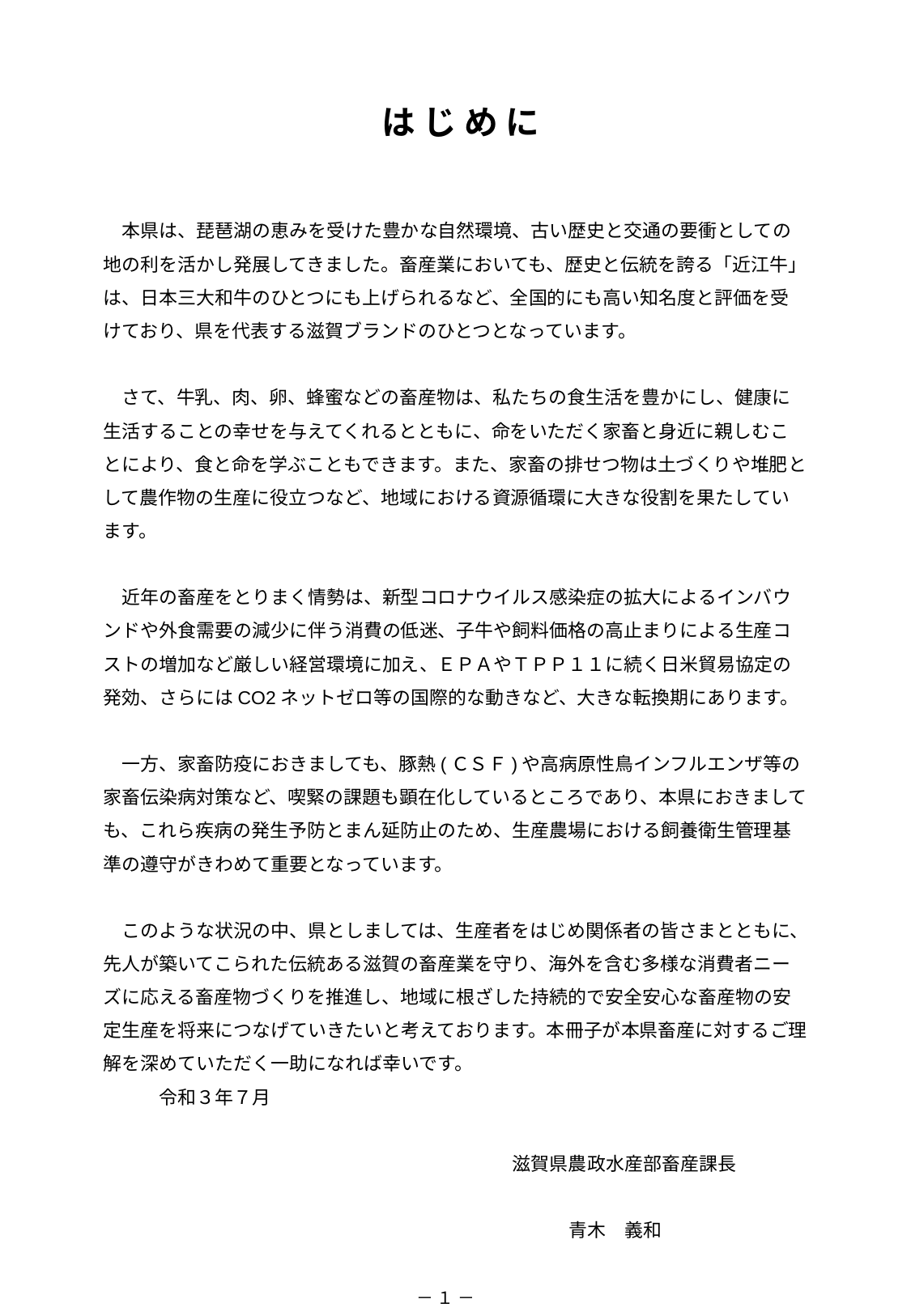

は じ め に
　本県は、琵琶湖の恵みを受けた豊かな自然環境、古い歴史と交通の要衝としての地の利を活かし発展してきました。畜産業においても、歴史と伝統を誇る「近江牛」は、日本三大和牛のひとつにも上げられるなど、全国的にも高い知名度と評価を受けており、県を代表する滋賀ブランドのひとつとなっています。

　さて、牛乳、肉、卵、蜂蜜などの畜産物は、私たちの食生活を豊かにし、健康に生活することの幸せを与えてくれるとともに、命をいただく家畜と身近に親しむことにより、食と命を学ぶこともできます。また、家畜の排せつ物は土づくりや堆肥として農作物の生産に役立つなど、地域における資源循環に大きな役割を果たしています。

　近年の畜産をとりまく情勢は、新型コロナウイルス感染症の拡大によるインバウンドや外食需要の減少に伴う消費の低迷、子牛や飼料価格の高止まりによる生産コストの増加など厳しい経営環境に加え、ＥＰＡやＴＰＰ１１に続く日米貿易協定の発効、さらにはCO2ネットゼロ等の国際的な動きなど、大きな転換期にあります。

　一方、家畜防疫におきましても、豚熱(ＣＳＦ)や高病原性鳥インフルエンザ等の
家畜伝染病対策など、喫緊の課題も顕在化しているところであり、本県におきましても、これら疾病の発生予防とまん延防止のため、生産農場における飼養衛生管理基準の遵守がきわめて重要となっています。

　このような状況の中、県としましては、生産者をはじめ関係者の皆さまとともに、先人が築いてこられた伝統ある滋賀の畜産業を守り、海外を含む多様な消費者ニーズに応える畜産物づくりを推進し、地域に根ざした持続的で安全安心な畜産物の安定生産を将来につなげていきたいと考えております。本冊子が本県畜産に対するご理解を深めていただく一助になれば幸いです。
　　　令和３年７月

　　　　　　　　　　　　　　　　　　　　　　滋賀県農政水産部畜産課長
　　　　　　　　　　　　　　　　　　　　　　　　　青木　義和
－ １ －